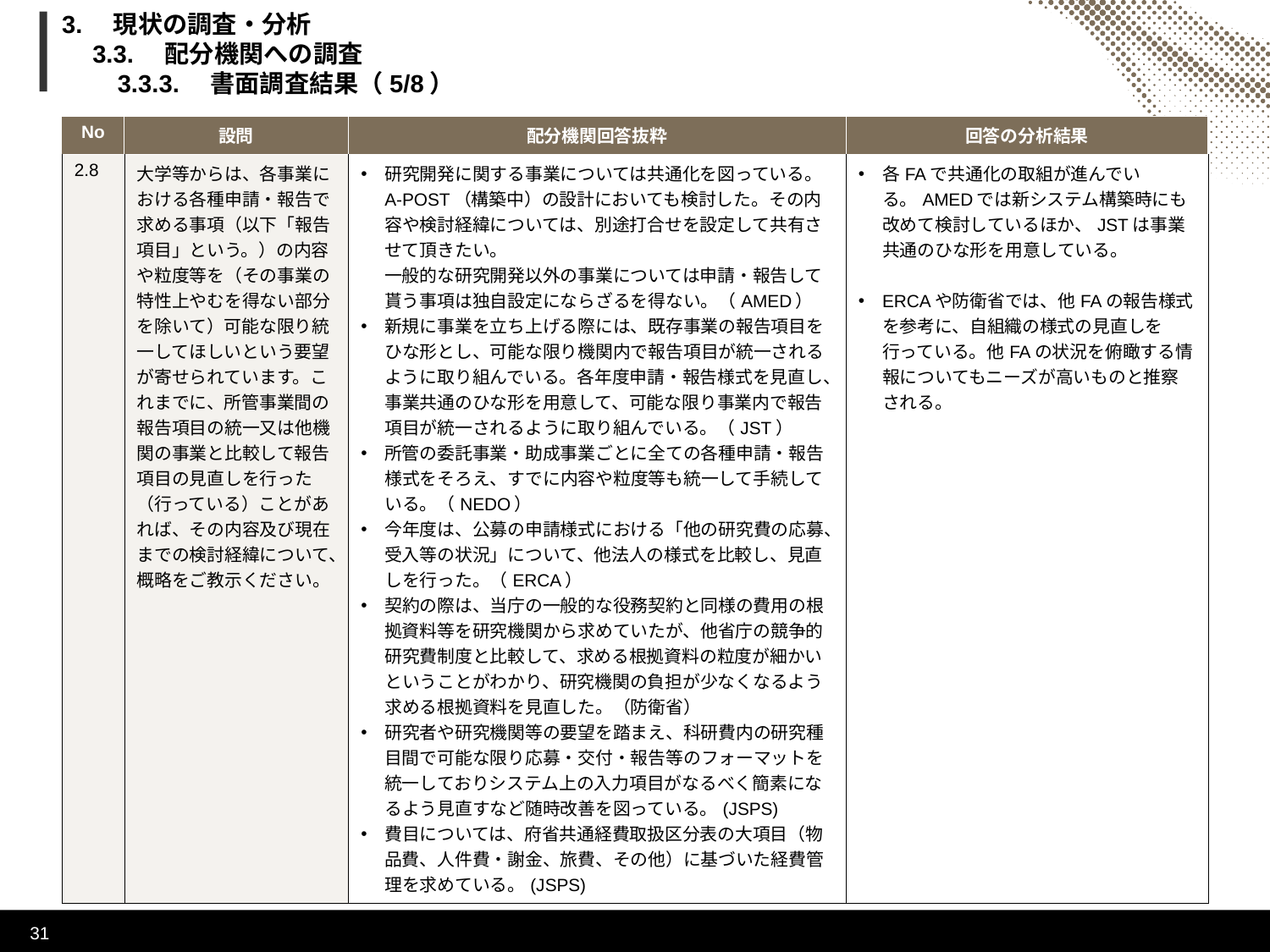

# 3.　現状の調査・分析 　3.3.　配分機関への調査 　　3.3.3.　書面調査結果（5/8）
| No | 設問 | 配分機関回答抜粋 | 回答の分析結果 |
| --- | --- | --- | --- |
| 2.8 | 大学等からは、各事業における各種申請・報告で求める事項（以下「報告項目」という。）の内容や粒度等を（その事業の特性上やむを得ない部分を除いて）可能な限り統一してほしいという要望が寄せられています。これまでに、所管事業間の報告項目の統一又は他機関の事業と比較して報告項目の見直しを行った（行っている）ことがあれば、その内容及び現在までの検討経緯について、概略をご教示ください。 | 研究開発に関する事業については共通化を図っている。A-POST（構築中）の設計においても検討した。その内容や検討経緯については、別途打合せを設定して共有させて頂きたい。 一般的な研究開発以外の事業については申請・報告して貰う事項は独自設定にならざるを得ない。（AMED） 新規に事業を立ち上げる際には、既存事業の報告項目をひな形とし、可能な限り機関内で報告項目が統一されるように取り組んでいる。各年度申請・報告様式を見直し、事業共通のひな形を用意して、可能な限り事業内で報告項目が統一されるように取り組んでいる。（JST） 所管の委託事業・助成事業ごとに全ての各種申請・報告様式をそろえ、すでに内容や粒度等も統一して手続している。（NEDO） 今年度は、公募の申請様式における「他の研究費の応募、受入等の状況」について、他法人の様式を比較し、見直しを行った。（ERCA） 契約の際は、当庁の一般的な役務契約と同様の費用の根拠資料等を研究機関から求めていたが、他省庁の競争的研究費制度と比較して、求める根拠資料の粒度が細かいということがわかり、研究機関の負担が少なくなるよう求める根拠資料を見直した。（防衛省） 研究者や研究機関等の要望を踏まえ、科研費内の研究種目間で可能な限り応募・交付・報告等のフォーマットを統一しておりシステム上の入力項目がなるべく簡素になるよう見直すなど随時改善を図っている。(JSPS) 費目については、府省共通経費取扱区分表の大項目（物品費、人件費・謝金、旅費、その他）に基づいた経費管理を求めている。(JSPS) | 各FAで共通化の取組が進んでいる。AMEDでは新システム構築時にも改めて検討しているほか、JSTは事業共通のひな形を用意している。 ERCAや防衛省では、他FAの報告様式を参考に、自組織の様式の見直しを行っている。他FAの状況を俯瞰する情報についてもニーズが高いものと推察される。 |